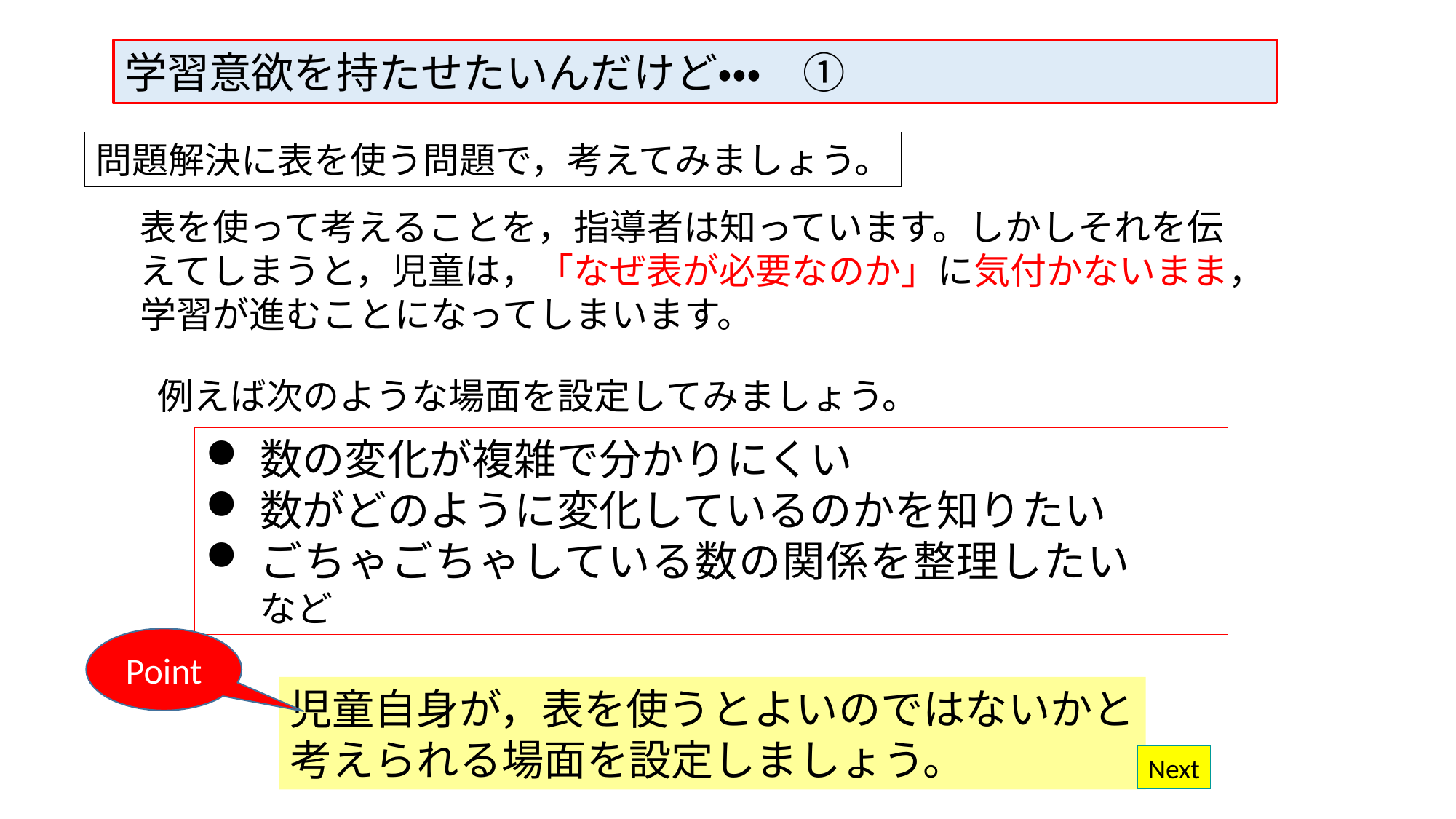

学習意欲を持たせたいんだけど・・・　①
問題解決に表を使う問題で，考えてみましょう。
表を使って考えることを，指導者は知っています。しかしそれを伝えてしまうと，児童は，「なぜ表が必要なのか」に気付かないまま，学習が進むことになってしまいます。
例えば次のような場面を設定してみましょう。
数の変化が複雑で分かりにくい
数がどのように変化しているのかを知りたい
ごちゃごちゃしている数の関係を整理したい　　など
Point
児童自身が，表を使うとよいのではないかと
考えられる場面を設定しましょう。
Next